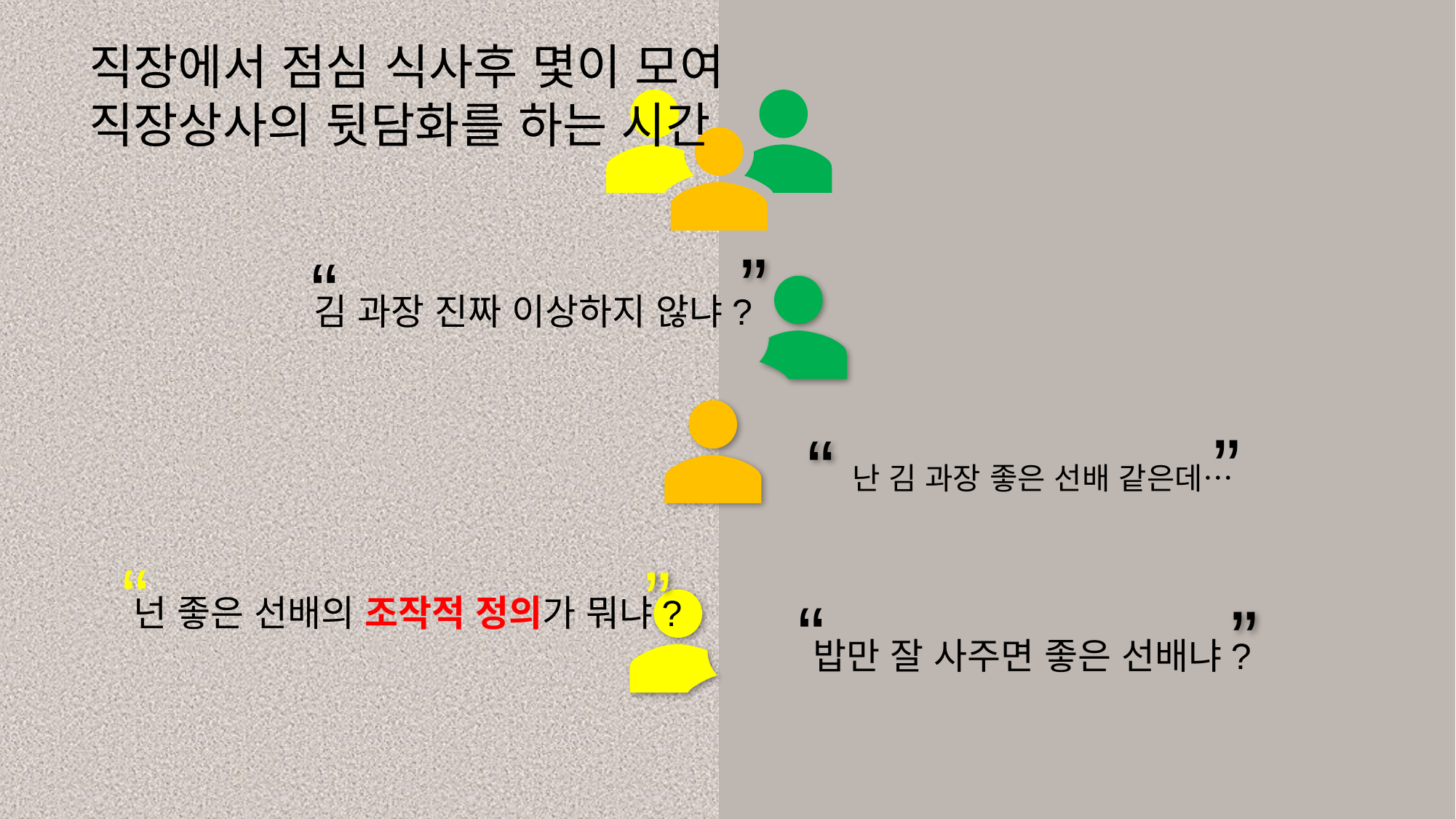

직장에서 점심 식사후 몇이 모여
직장상사의 뒷담화를 하는 시간

”
“
김 과장 진짜 이상하지 않냐?

”
“
난 김 과장 좋은 선배 같은데…
“
”
넌 좋은 선배의 조작적 정의가 뭐냐?
“
”
 밥만 잘 사주면 좋은 선배냐?